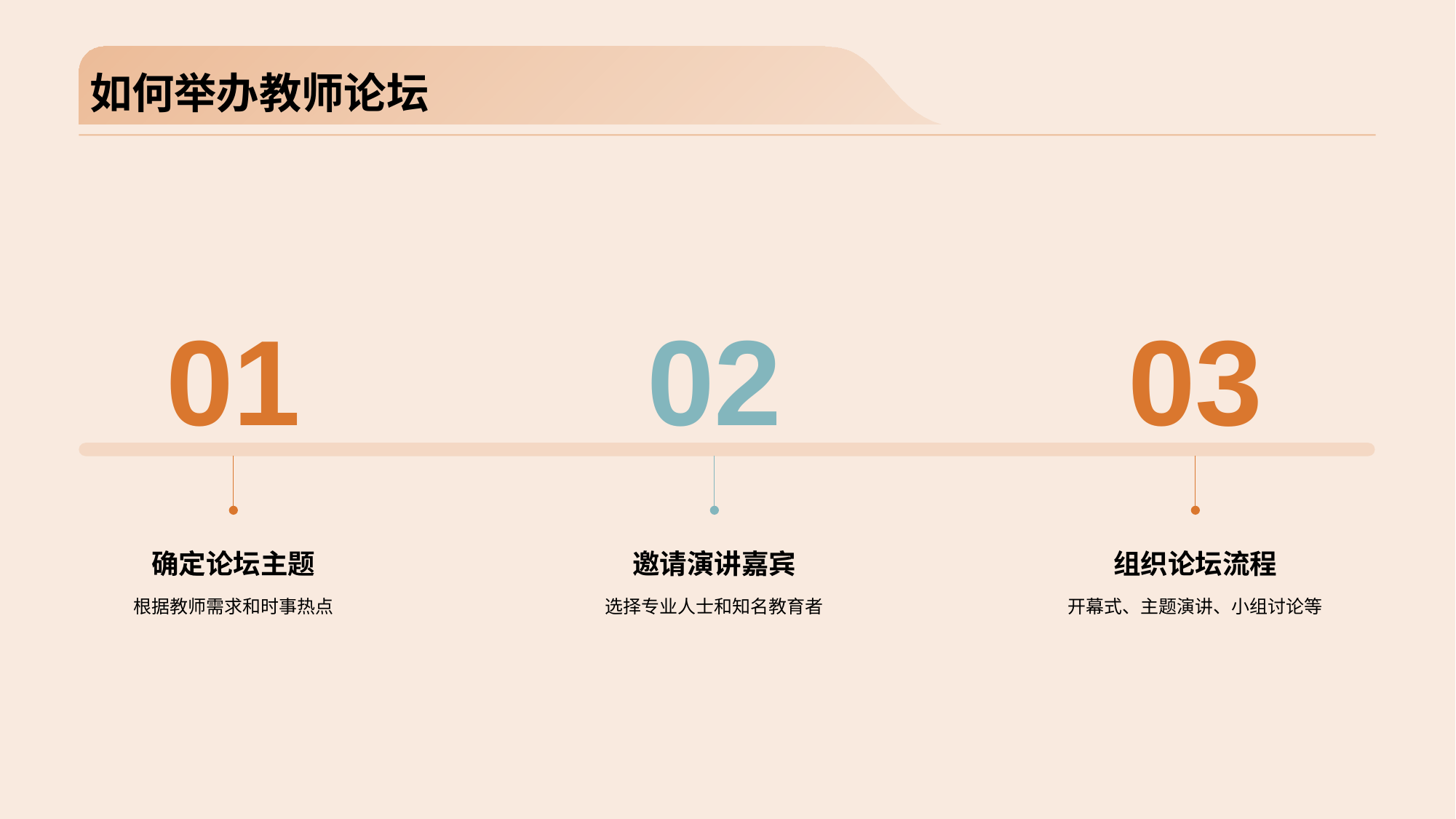

# 如何举办教师论坛
01
确定论坛主题
根据教师需求和时事热点
02
邀请演讲嘉宾
选择专业人士和知名教育者
03
组织论坛流程
开幕式、主题演讲、小组讨论等